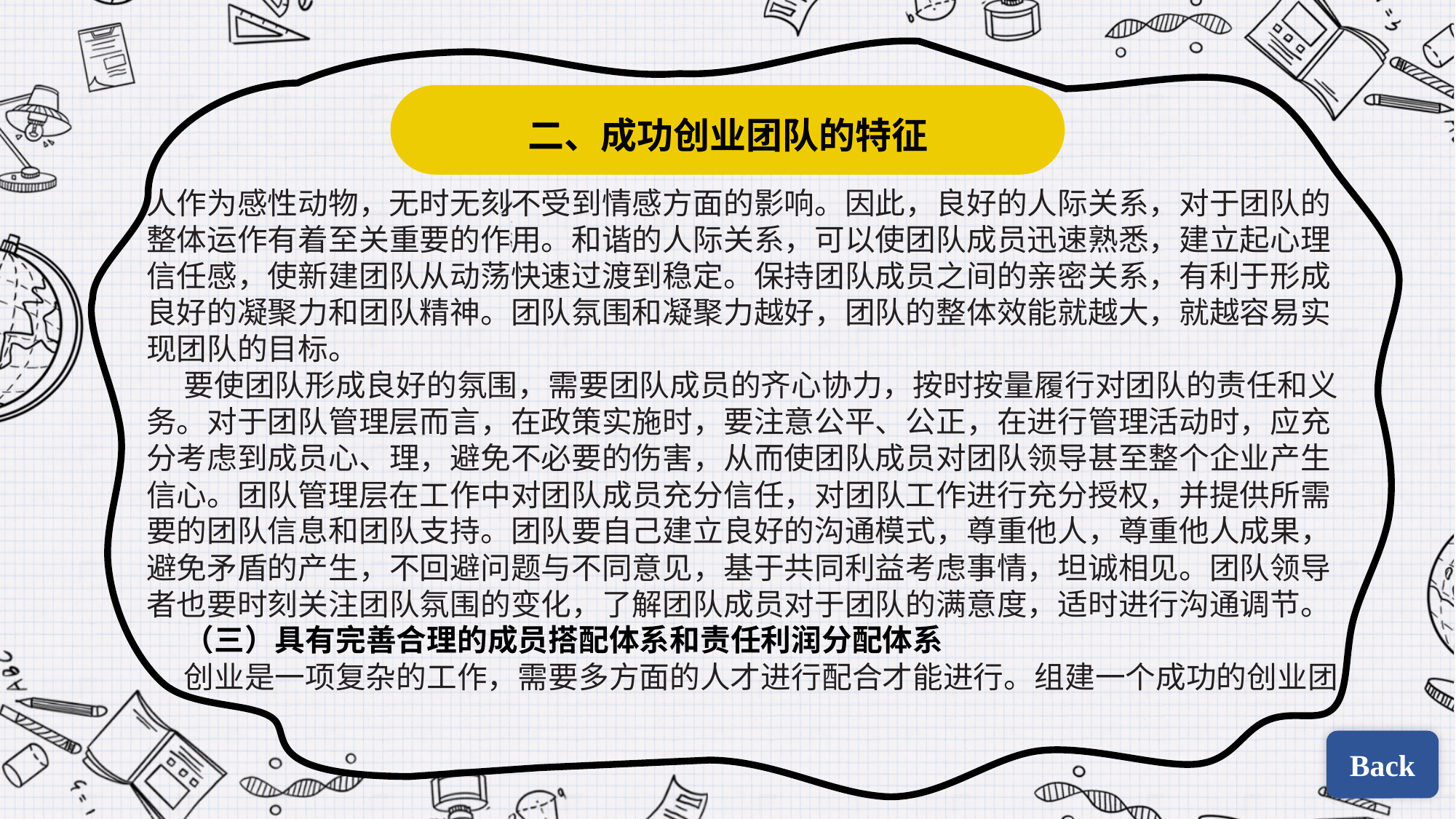

二、成功创业团队的特征
人作为感性动物，无时无刻不受到情感方面的影响。因此，良好的人际关系，对于团队的整体运作有着至关重要的作用。和谐的人际关系，可以使团队成员迅速熟悉，建立起心理信任感，使新建团队从动荡快速过渡到稳定。保持团队成员之间的亲密关系，有利于形成良好的凝聚力和团队精神。团队氛围和凝聚力越好，团队的整体效能就越大，就越容易实现团队的目标。
要使团队形成良好的氛围，需要团队成员的齐心协力，按时按量履行对团队的责任和义务。对于团队管理层而言，在政策实施时，要注意公平、公正，在进行管理活动时，应充分考虑到成员心、理，避免不必要的伤害，从而使团队成员对团队领导甚至整个企业产生信心。团队管理层在工作中对团队成员充分信任，对团队工作进行充分授权，并提供所需要的团队信息和团队支持。团队要自己建立良好的沟通模式，尊重他人，尊重他人成果，避免矛盾的产生，不回避问题与不同意见，基于共同利益考虑事情，坦诚相见。团队领导者也要时刻关注团队氛围的变化，了解团队成员对于团队的满意度，适时进行沟通调节。
（三）具有完善合理的成员搭配体系和责任利润分配体系
创业是一项复杂的工作，需要多方面的人才进行配合才能进行。组建一个成功的创业团

Back